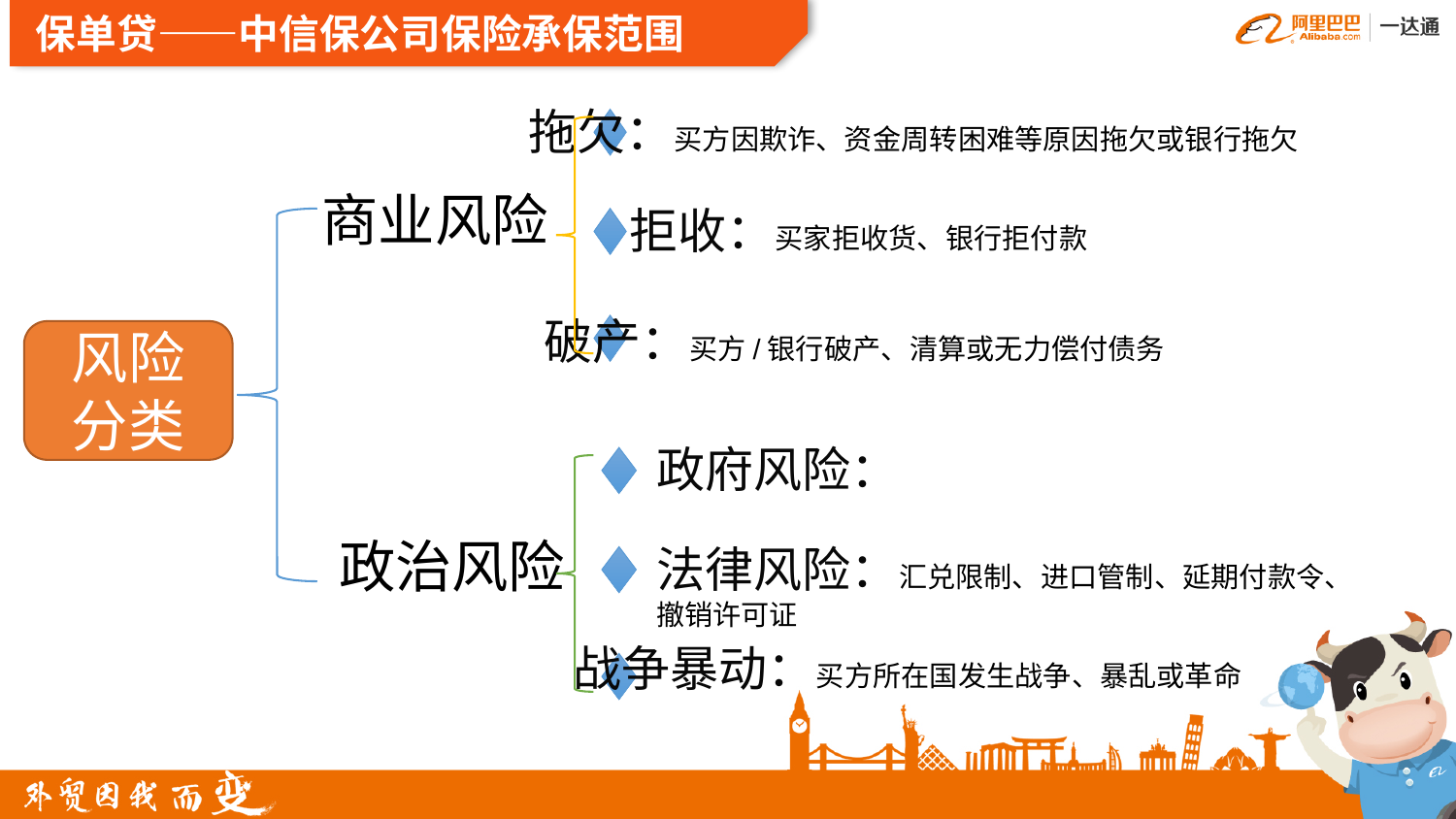

保单贷——中信保公司保险承保范围

拖欠：买方因欺诈、资金周转困难等原因拖欠或银行拖欠

拒收：买家拒收货、银行拒付款

破产：买方/银行破产、清算或无力偿付债务

商业风险

风险分类
政府风险：

法律风险：汇兑限制、进口管制、延期付款令、撤销许可证

战争暴动：买方所在国发生战争、暴乱或革命

政治风险